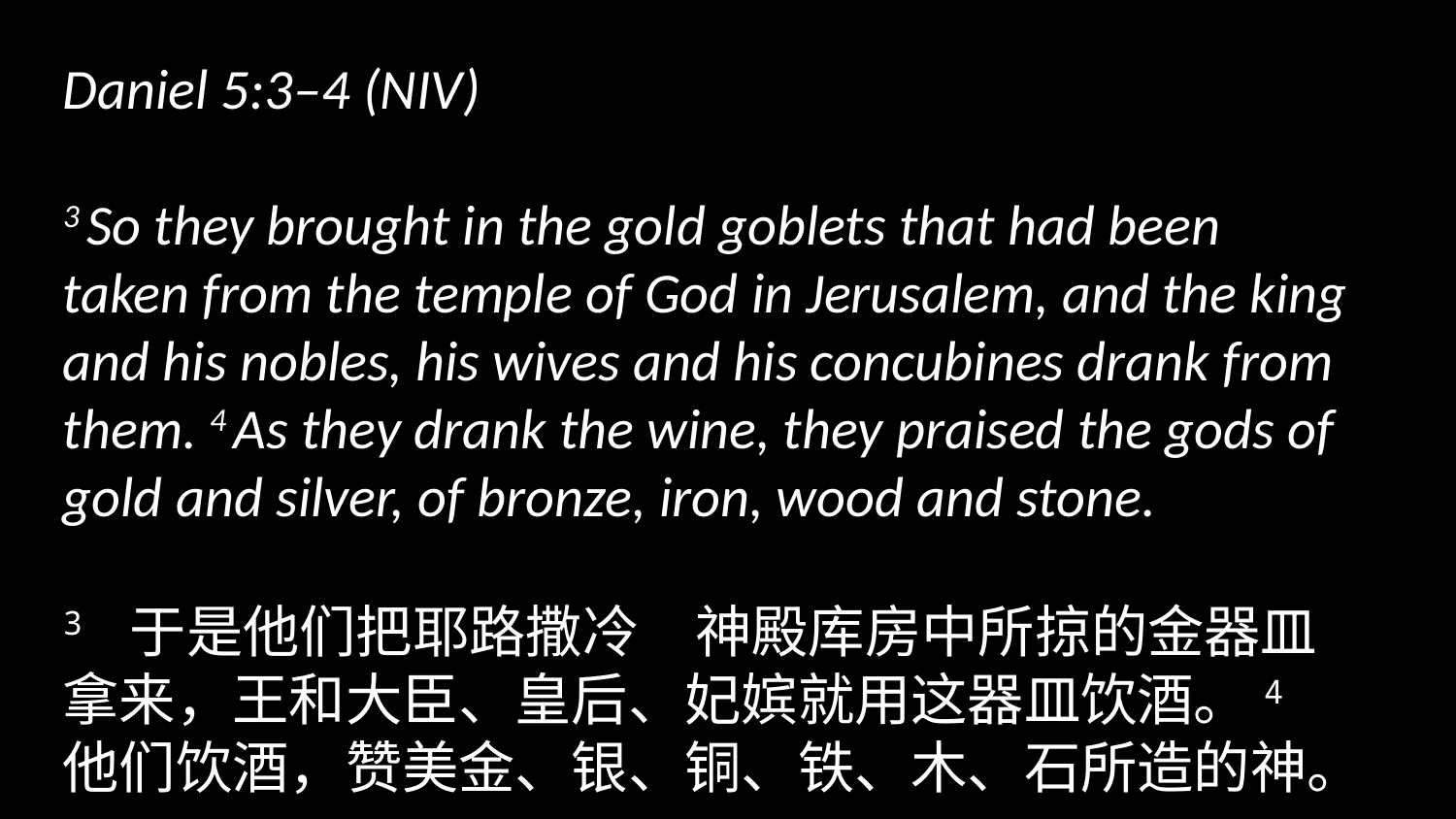

Daniel 5:3–4 (NIV)

3 So they brought in the gold goblets that had been taken from the temple of God in Jerusalem, and the king and his nobles, his wives and his concubines drank from them. 4 As they drank the wine, they praised the gods of gold and silver, of bronze, iron, wood and stone.

3 于是他们把耶路撒冷　神殿库房中所掠的金器皿拿来，王和大臣、皇后、妃嫔就用这器皿饮酒。4 他们饮酒，赞美金、银、铜、铁、木、石所造的神。